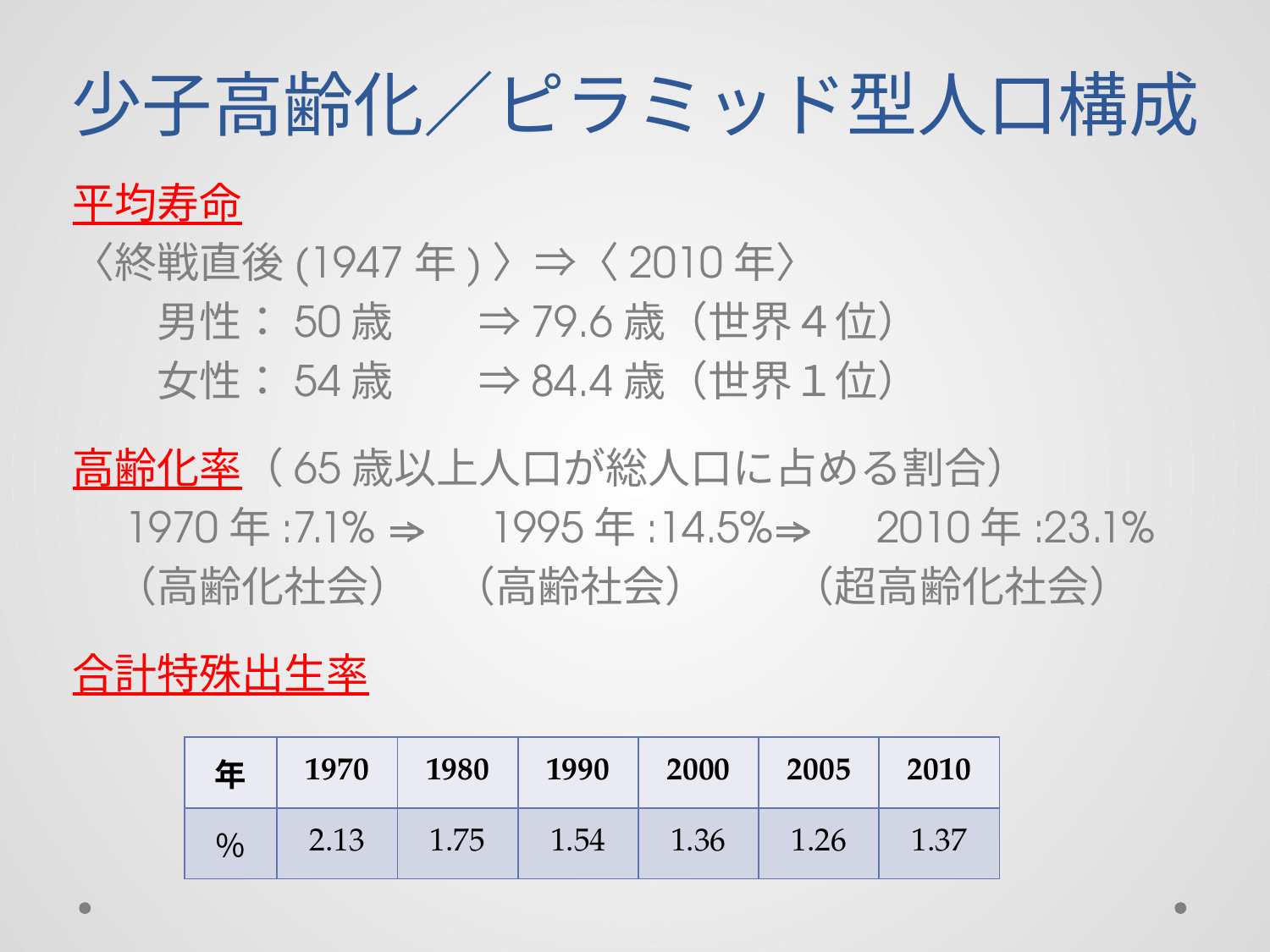

# 少子高齢化／ピラミッド型人口構成
平均寿命
〈終戦直後(1947年)〉⇒〈2010年〉
　　男性：50歳　　⇒79.6歳（世界４位）
　　女性：54歳　　⇒84.4歳（世界１位）
高齢化率（65歳以上人口が総人口に占める割合）
　1970年:7.1% ⇒　1995年:14.5%⇒　2010年:23.1%
　（高齢化社会）　（高齢社会）　　（超高齢化社会）
合計特殊出生率

| 年 | 1970 | 1980 | 1990 | 2000 | 2005 | 2010 |
| --- | --- | --- | --- | --- | --- | --- |
| ％ | 2.13 | 1.75 | 1.54 | 1.36 | 1.26 | 1.37 |